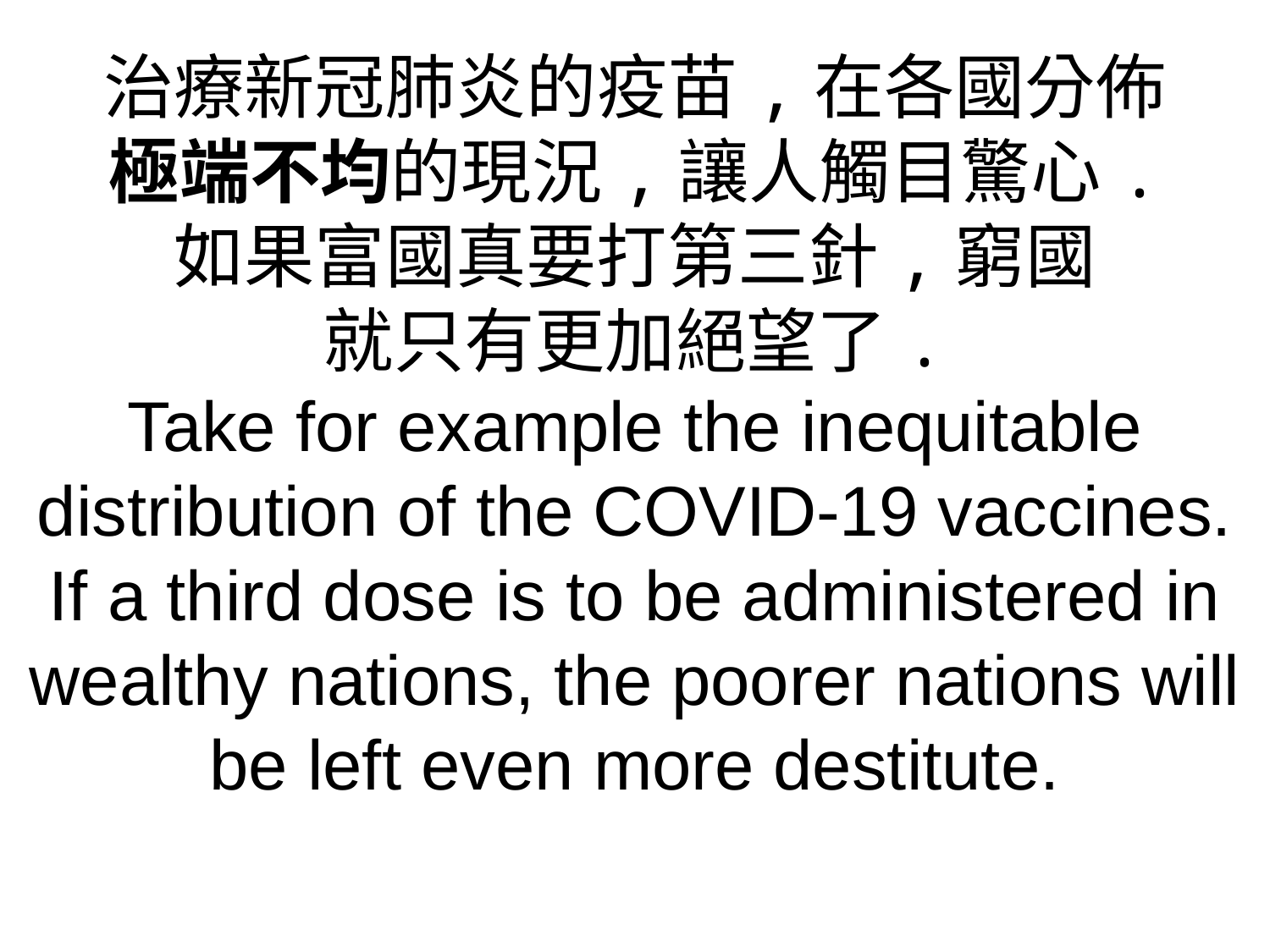

治療新冠肺炎的疫苗,在各國分佈
極端不均的現況,讓人觸目驚心.
如果富國真要打第三針,窮國
就只有更加絕望了.
Take for example the inequitable distribution of the COVID-19 vaccines. If a third dose is to be administered in wealthy nations, the poorer nations will be left even more destitute.